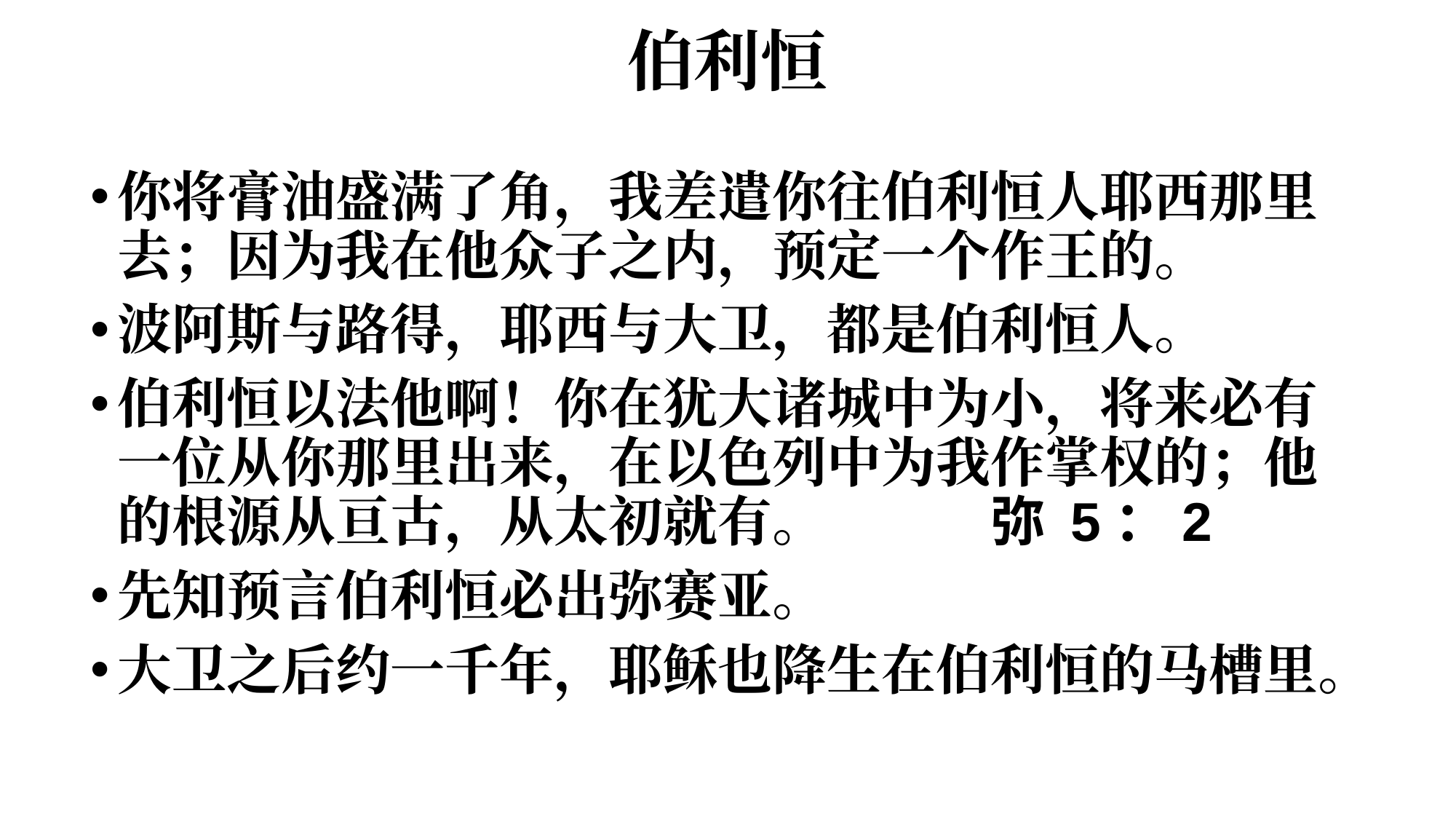

# 伯利恒
你将膏油盛满了角，我差遣你往伯利恒人耶西那里去；因为我在他众子之内，预定一个作王的。
波阿斯与路得，耶西与大卫，都是伯利恒人。
伯利恒以法他啊！你在犹大诸城中为小，将来必有一位从你那里出来，在以色列中为我作掌权的；他的根源从亘古，从太初就有。		弥 5：2
先知预言伯利恒必出弥赛亚。
大卫之后约一千年，耶稣也降生在伯利恒的马槽里。